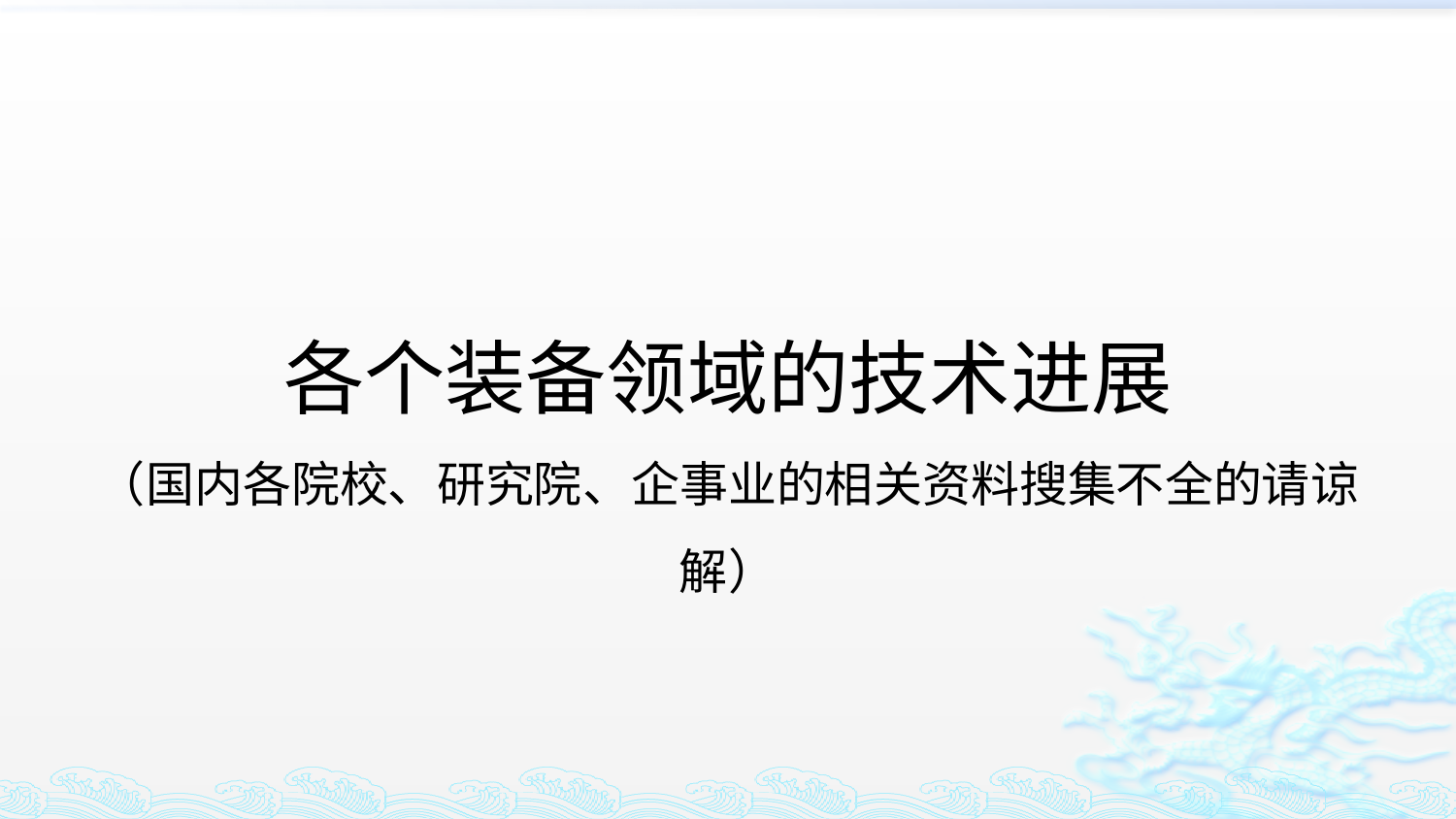

各个装备领域的技术进展
（国内各院校、研究院、企事业的相关资料搜集不全的请谅解）